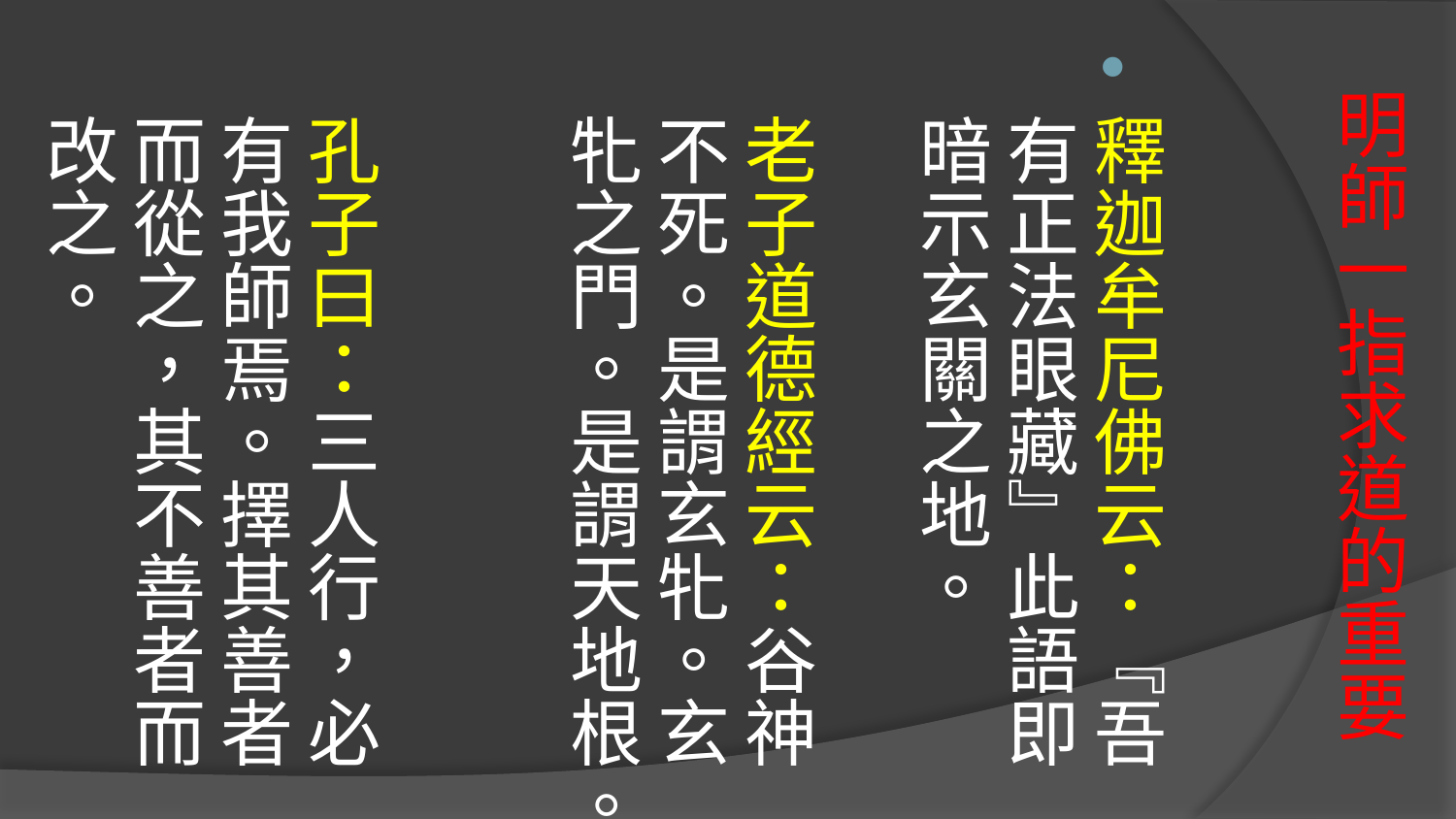

釋迦牟尼佛云：『吾有正法眼藏』此語即暗示玄關之地。
老子道德經云：谷神不死。是謂玄牝。玄牝之門。是謂天地根。
孔子曰：三人行，必有我師焉。擇其善者而從之，其不善者而改之。
# 明師一指求道的重要